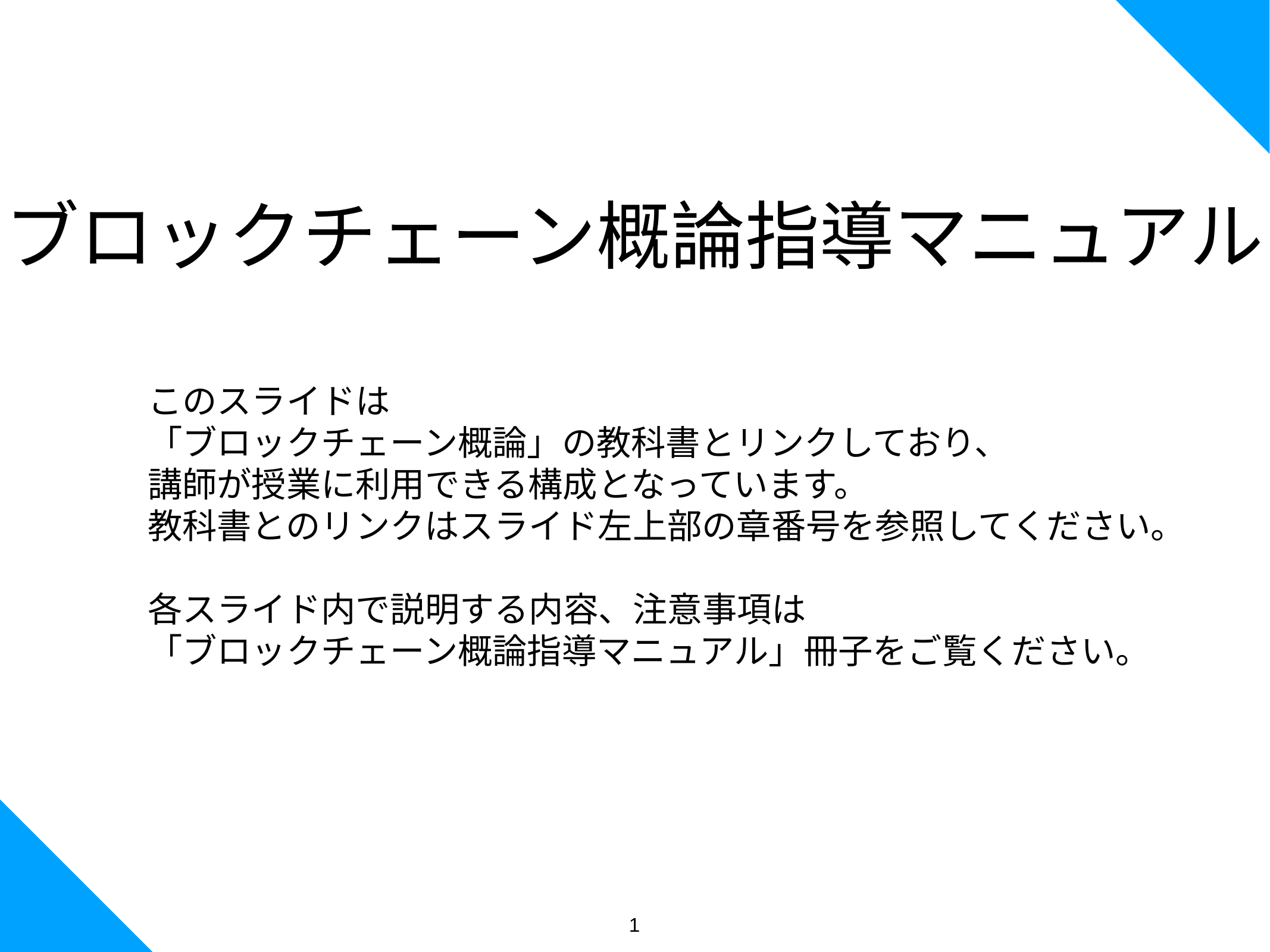

ブロックチェーン概論指導マニュアル
このスライドは
「ブロックチェーン概論」の教科書とリンクしており、
講師が授業に利用できる構成となっています。
教科書とのリンクはスライド左上部の章番号を参照してください。

各スライド内で説明する内容、注意事項は
「ブロックチェーン概論指導マニュアル」冊子をご覧ください。
1